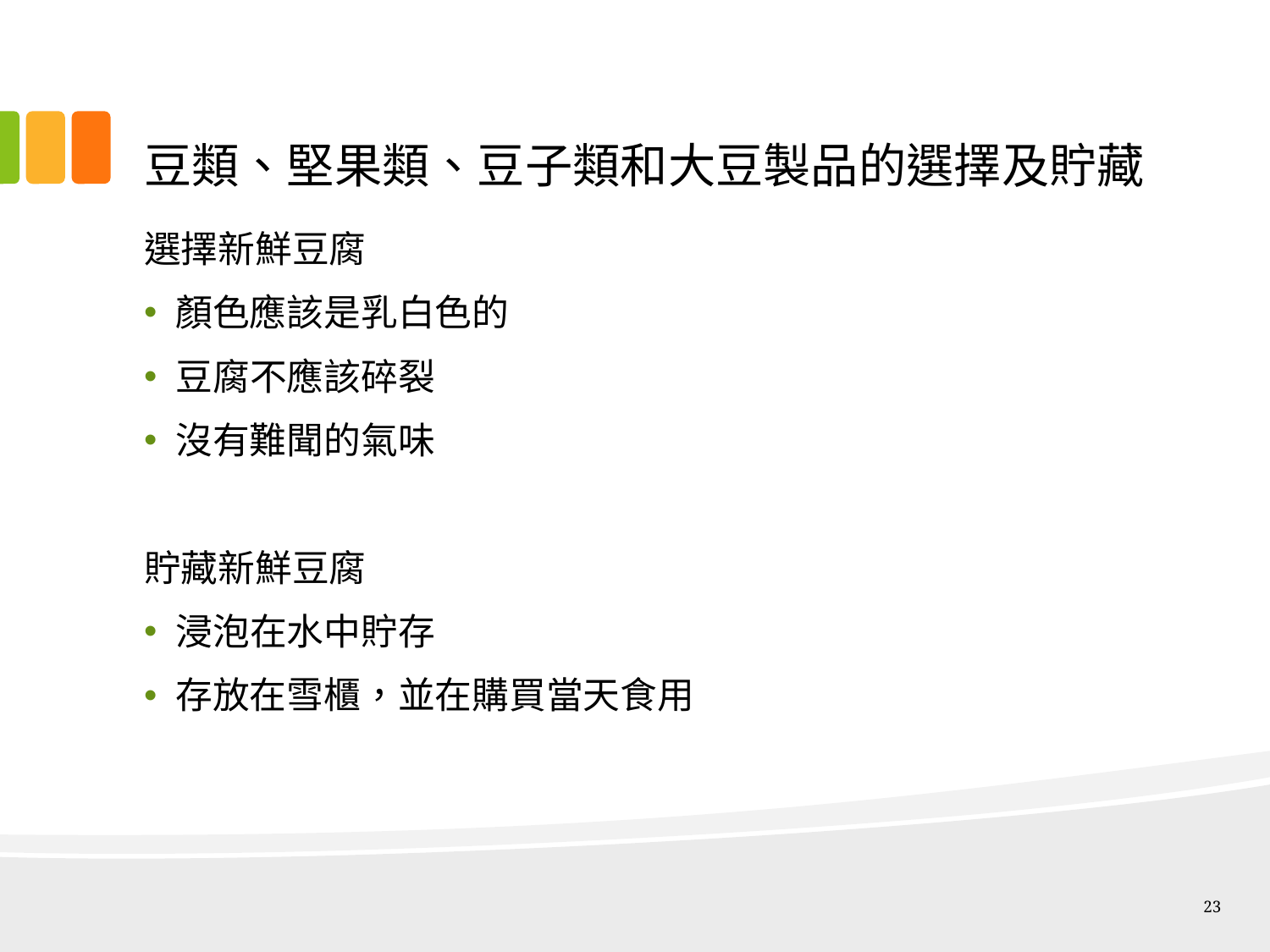

# 豆類、堅果類、豆子類和大豆製品的選擇及貯藏
選擇新鮮豆腐
顏色應該是乳白色的
豆腐不應該碎裂
沒有難聞的氣味

貯藏新鮮豆腐
浸泡在水中貯存
存放在雪櫃，並在購買當天食用
23